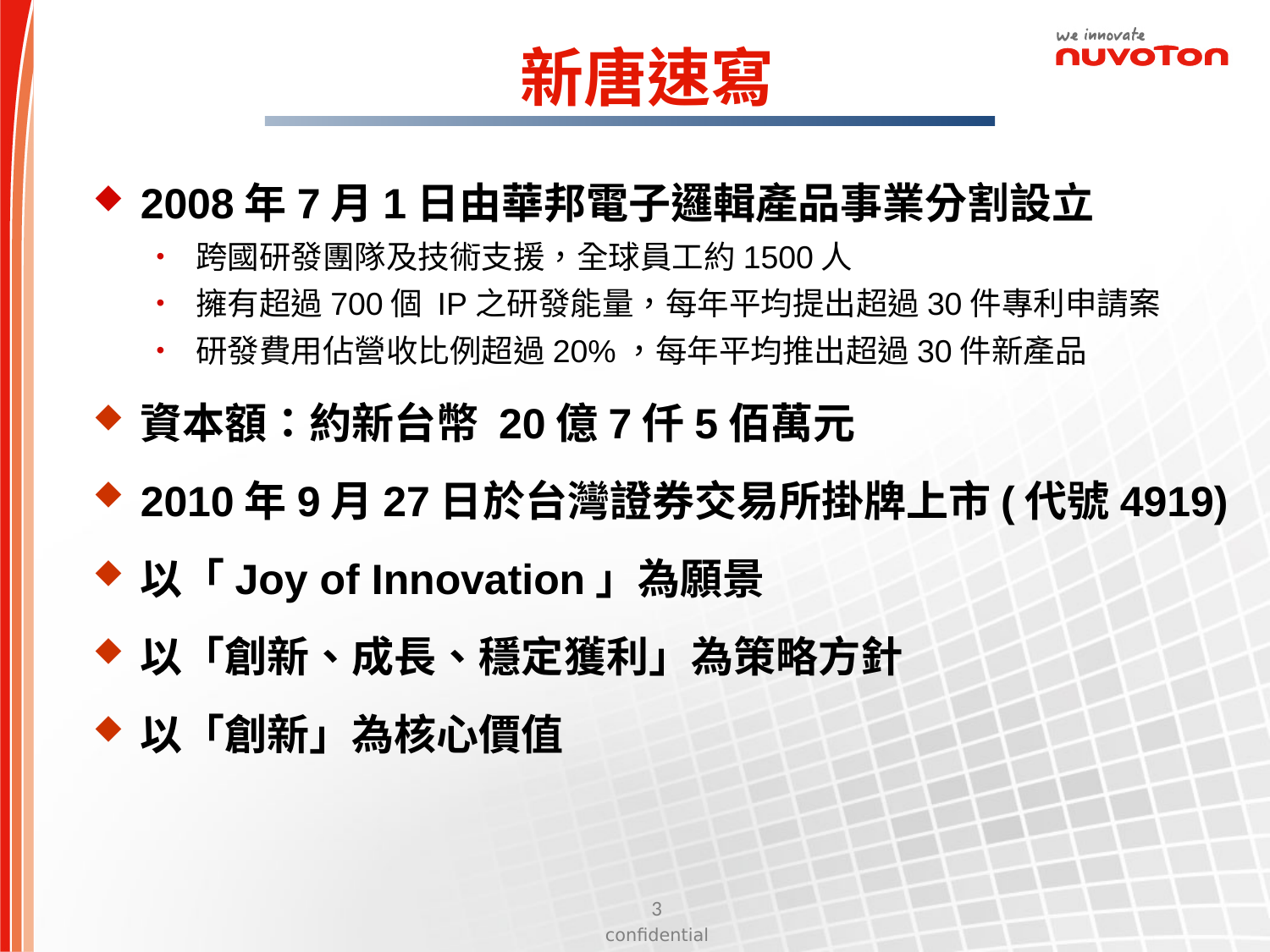

# 新唐速寫

2008年7月1日由華邦電子邏輯產品事業分割設立
跨國研發團隊及技術支援，全球員工約1500人
擁有超過700個 IP之研發能量，每年平均提出超過30件專利申請案
研發費用佔營收比例超過20%，每年平均推出超過30件新產品
資本額：約新台幣 20億7仟5佰萬元
2010年9月27日於台灣證券交易所掛牌上市(代號4919)
以「Joy of Innovation」為願景
以「創新、成長、穩定獲利」為策略方針
以「創新」為核心價值
3
confidential